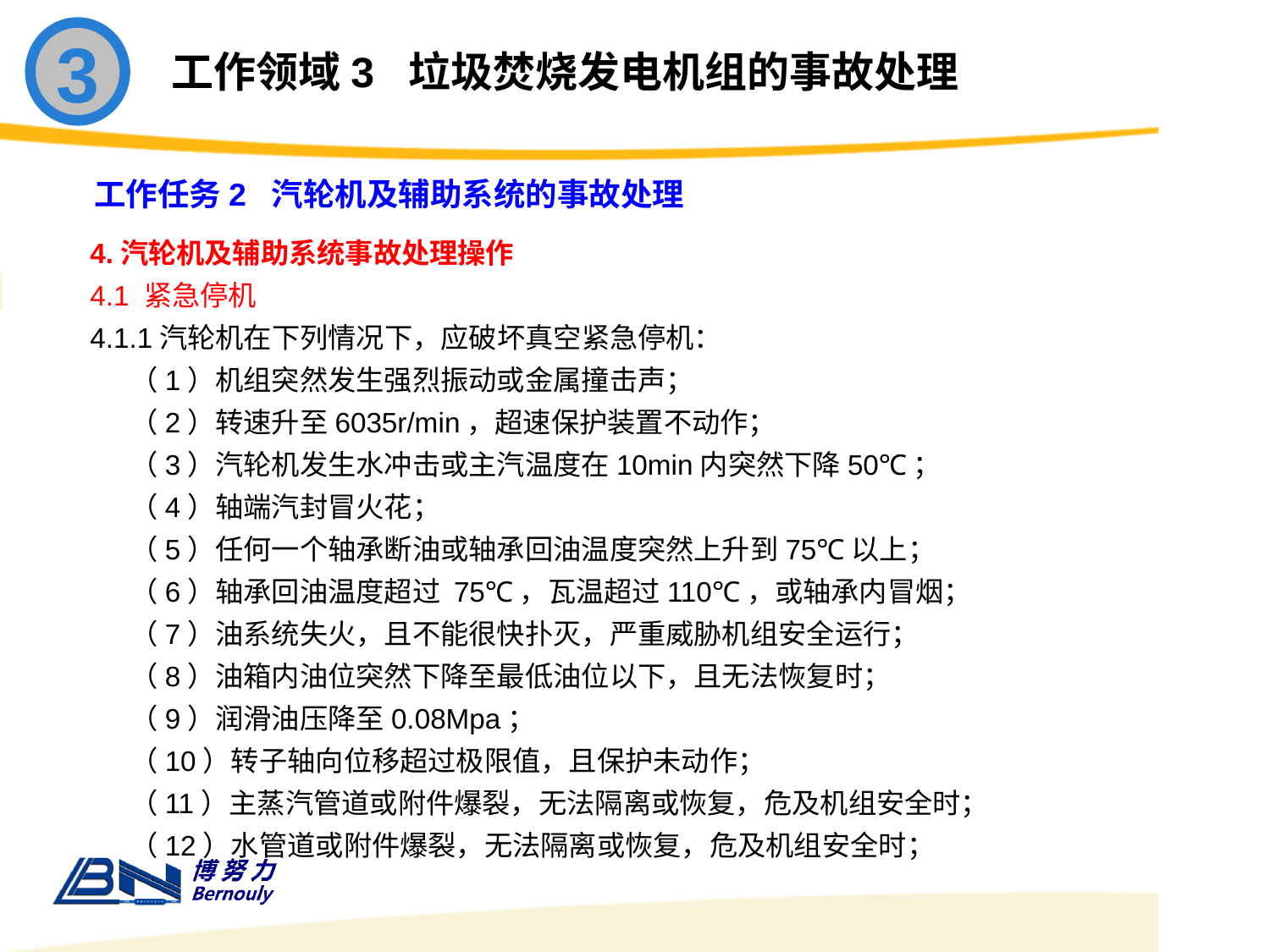

3
工作领域3  垃圾焚烧发电机组的事故处理
工作任务2  汽轮机及辅助系统的事故处理
4.汽轮机及辅助系统事故处理操作
4.1 紧急停机
4.1.1汽轮机在下列情况下，应破坏真空紧急停机：
（1）机组突然发生强烈振动或金属撞击声；
（2）转速升至6035r/min，超速保护装置不动作；
（3）汽轮机发生水冲击或主汽温度在10min内突然下降50℃；
（4）轴端汽封冒火花；
（5）任何一个轴承断油或轴承回油温度突然上升到75℃以上；
（6）轴承回油温度超过 75℃，瓦温超过110℃，或轴承内冒烟；
（7）油系统失火，且不能很快扑灭，严重威胁机组安全运行；
（8）油箱内油位突然下降至最低油位以下，且无法恢复时；
（9）润滑油压降至0.08Mpa；
（10）转子轴向位移超过极限值，且保护未动作；
（11）主蒸汽管道或附件爆裂，无法隔离或恢复，危及机组安全时；
（12）水管道或附件爆裂，无法隔离或恢复，危及机组安全时；